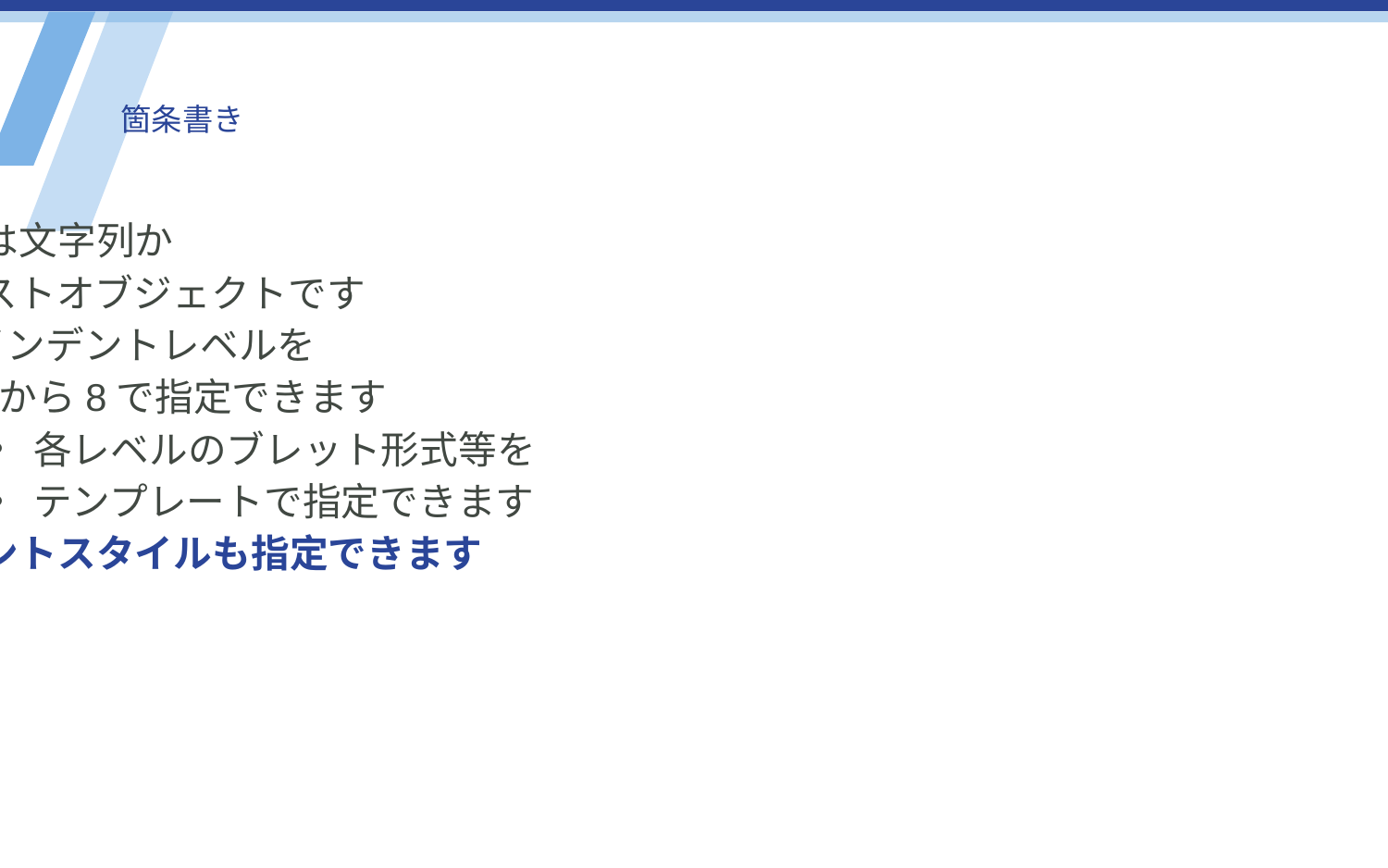

# 箇条書き
項目は文字列か
テキストオブジェクトです
インデントレベルを
0から8で指定できます
各レベルのブレット形式等を
テンプレートで指定できます
フォントスタイルも指定できます